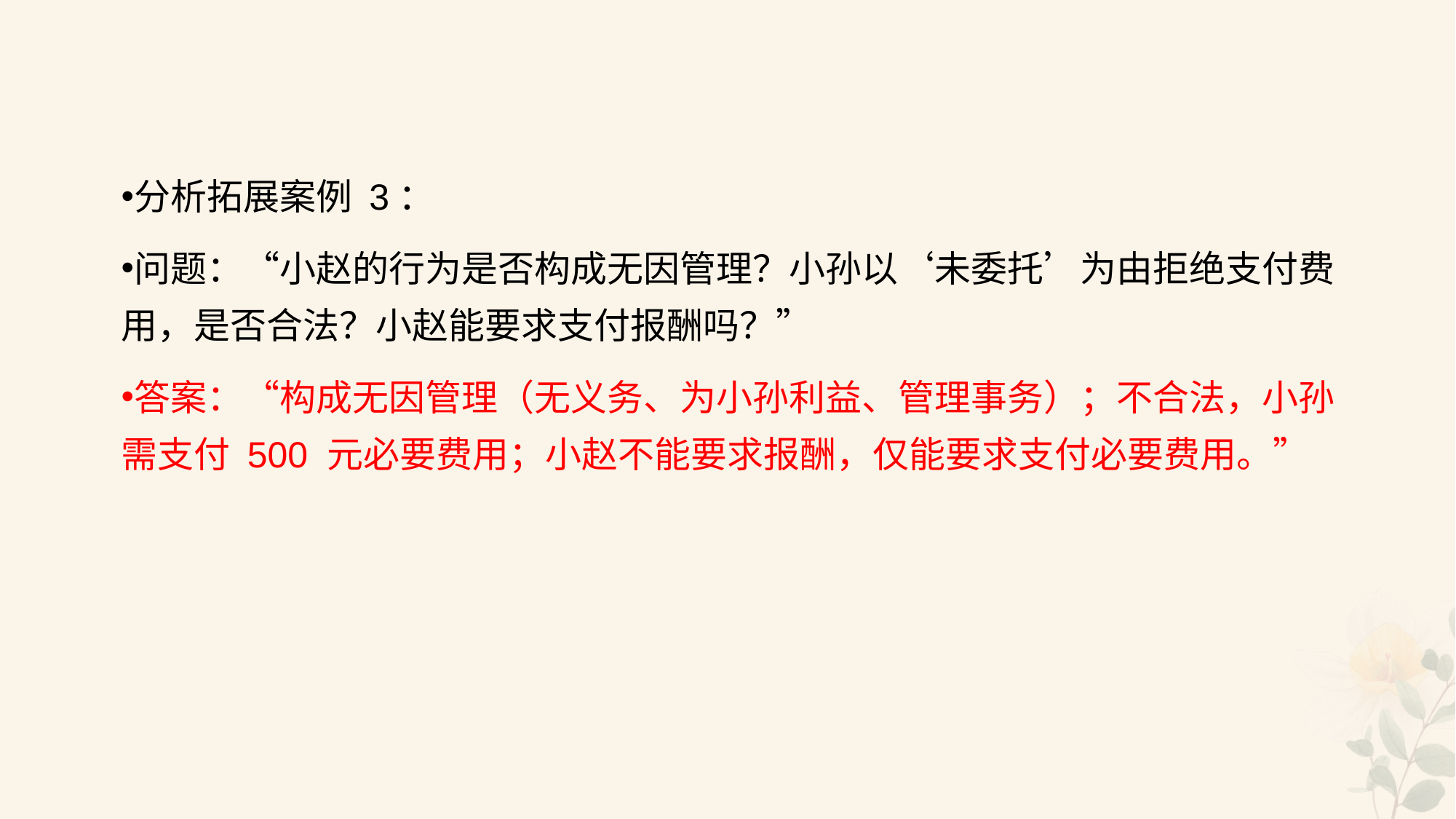

#
分析拓展案例 3：
问题：“小赵的行为是否构成无因管理？小孙以‘未委托’为由拒绝支付费用，是否合法？小赵能要求支付报酬吗？”
答案：“构成无因管理（无义务、为小孙利益、管理事务）；不合法，小孙需支付 500 元必要费用；小赵不能要求报酬，仅能要求支付必要费用。”